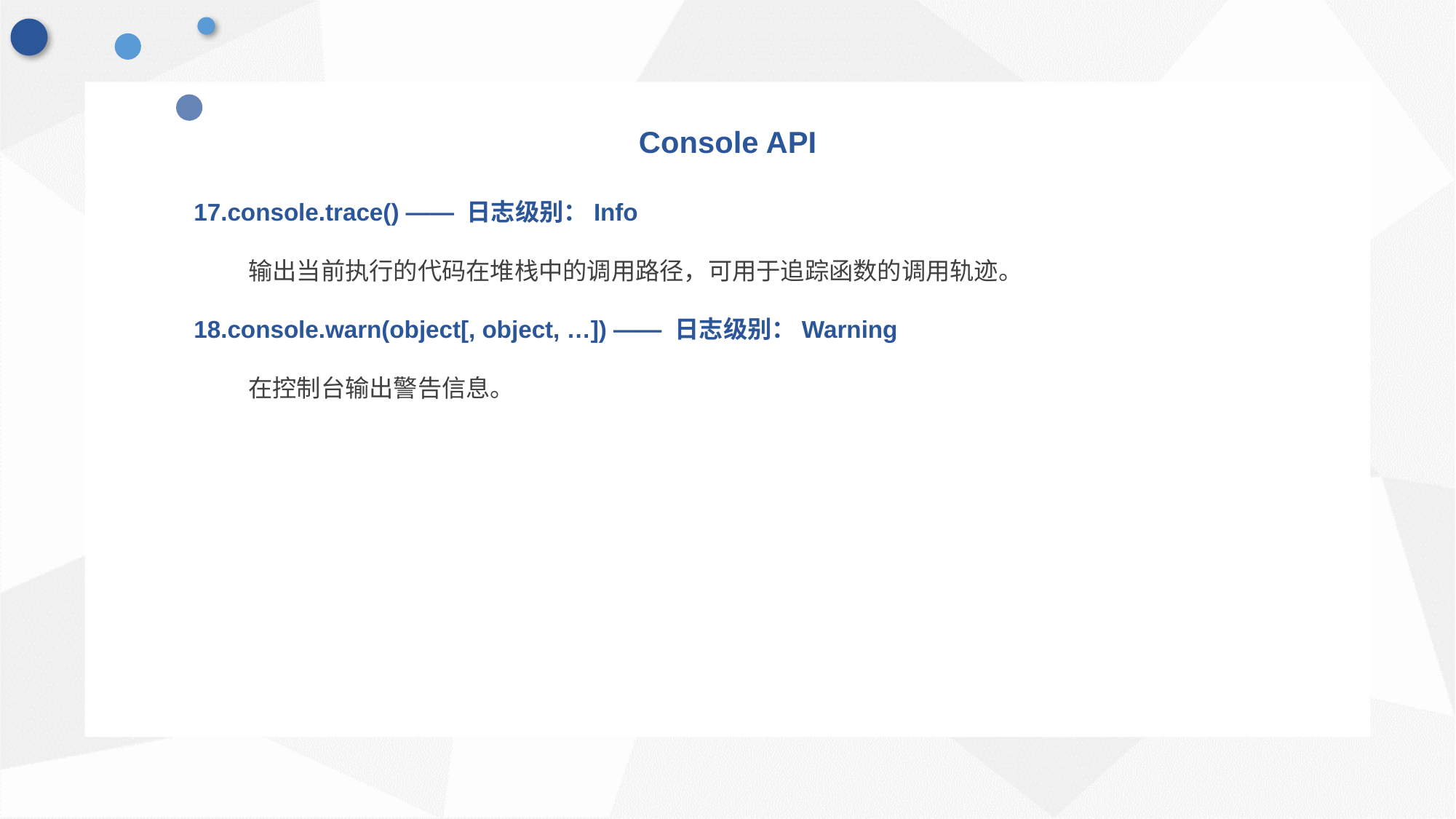

Console API

17.console.trace() —— 日志级别：Info
输出当前执行的代码在堆栈中的调用路径，可用于追踪函数的调用轨迹。
18.console.warn(object[, object, …]) —— 日志级别：Warning
在控制台输出警告信息。